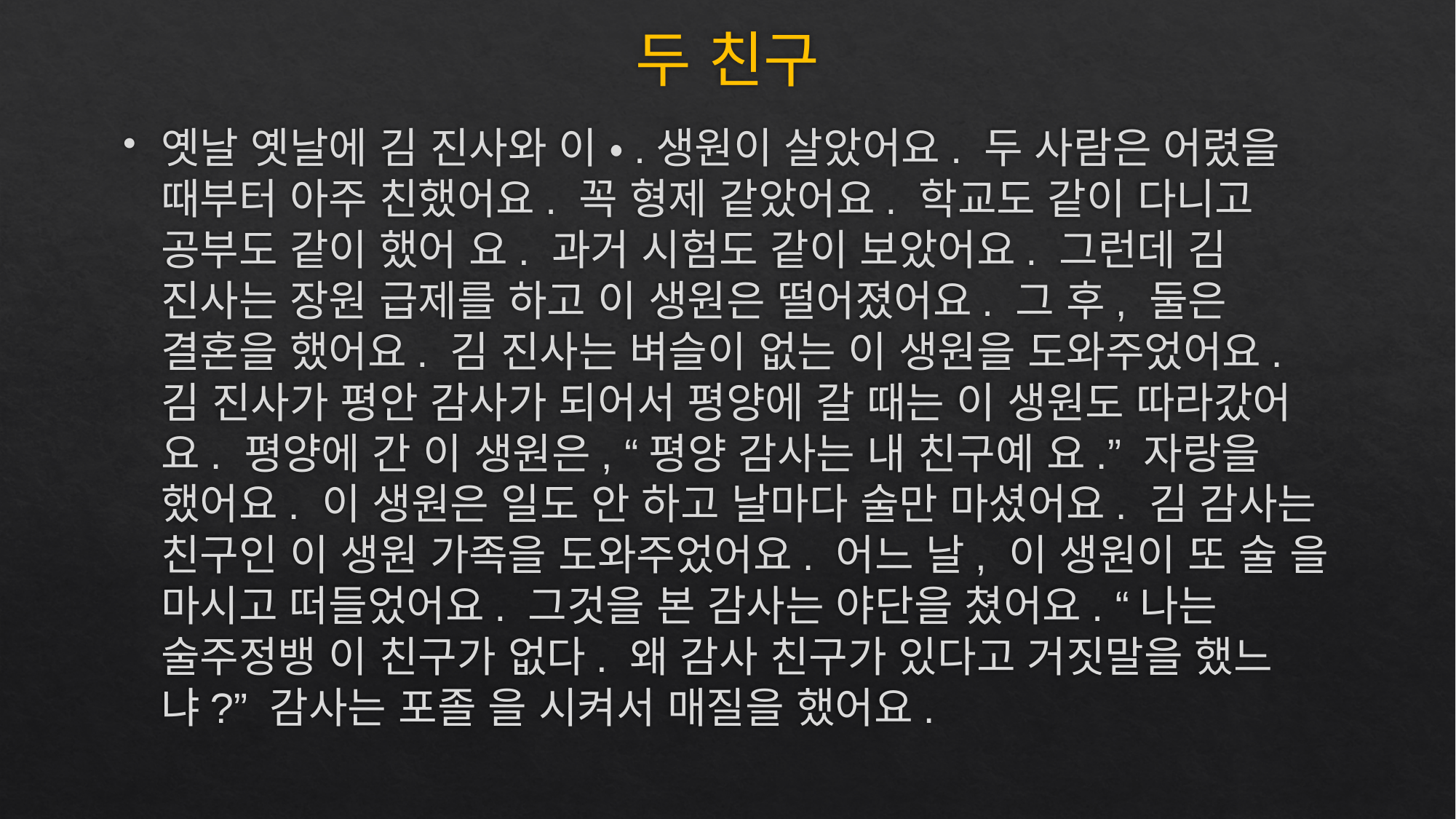

# 두 친구
옛날 옛날에 김 진사와 이 •.생원이 살았어요. 두 사람은 어렸을 때부터 아주 친했어요. 꼭 형제 같았어요. 학교도 같이 다니고 공부도 같이 했어 요. 과거 시험도 같이 보았어요. 그런데 김 진사는 장원 급제를 하고 이 생원은 떨어졌어요. 그 후, 둘은 결혼을 했어요. 김 진사는 벼슬이 없는 이 생원을 도와주었어요. 김 진사가 평안 감사가 되어서 평양에 갈 때는 이 생원도 따라갔어요. 평양에 간 이 생원은, “평양 감사는 내 친구예 요.” 자랑을 했어요. 이 생원은 일도 안 하고 날마다 술만 마셨어요. 김 감사는 친구인 이 생원 가족을 도와주었어요. 어느 날, 이 생원이 또 술 을 마시고 떠들었어요. 그것을 본 감사는 야단을 쳤어요. “나는 술주정뱅 이 친구가 없다. 왜 감사 친구가 있다고 거짓말을 했느냐?” 감사는 포졸 을 시켜서 매질을 했어요.